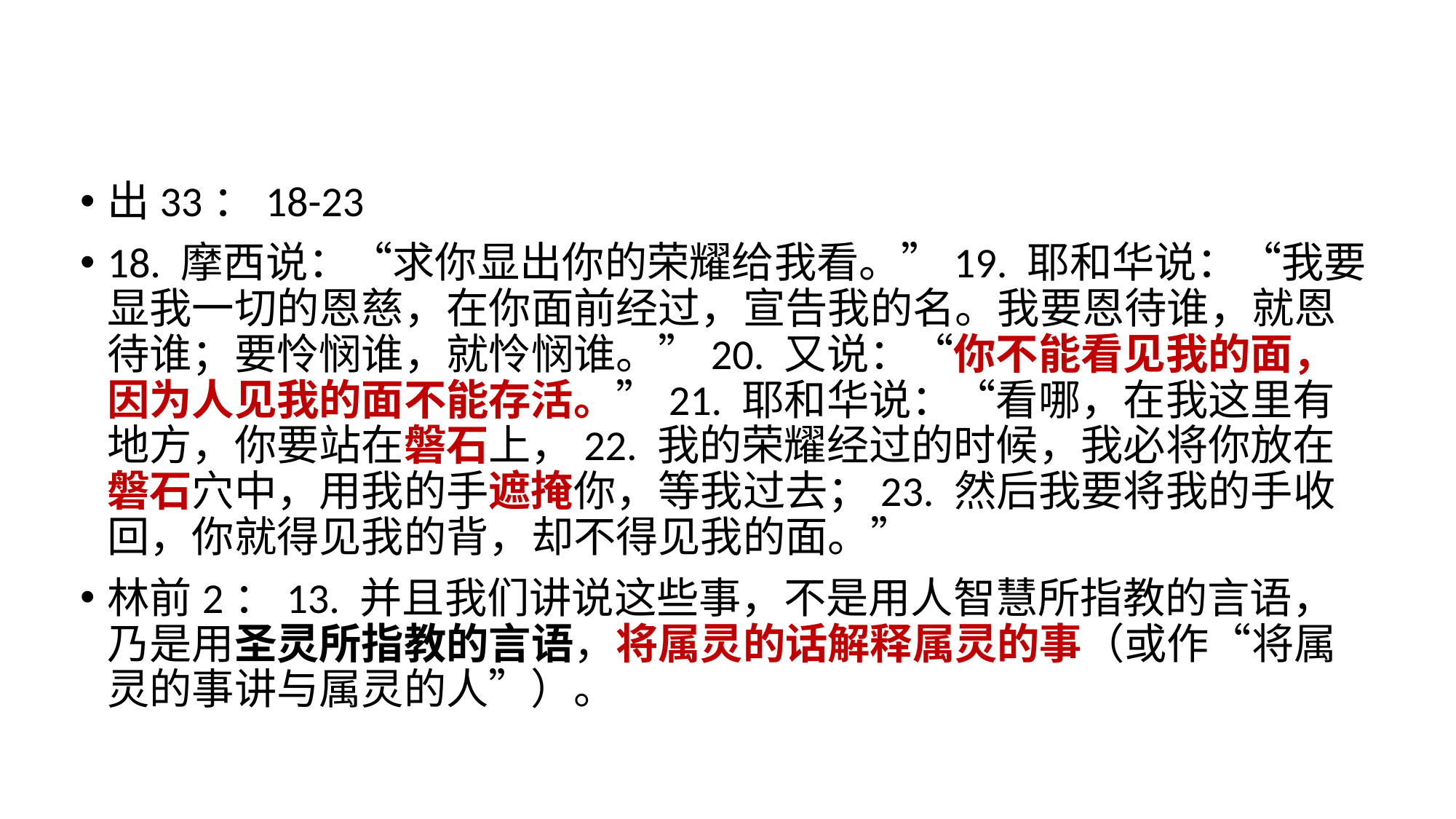

出33：18-23
18. 摩西说：“求你显出你的荣耀给我看。”19. 耶和华说：“我要显我一切的恩慈，在你面前经过，宣告我的名。我要恩待谁，就恩待谁；要怜悯谁，就怜悯谁。”20. 又说：“你不能看见我的面，因为人见我的面不能存活。”21. 耶和华说：“看哪，在我这里有地方，你要站在磐石上，22. 我的荣耀经过的时候，我必将你放在磐石穴中，用我的手遮掩你，等我过去；23. 然后我要将我的手收回，你就得见我的背，却不得见我的面。”
林前2：13. 并且我们讲说这些事，不是用人智慧所指教的言语，乃是用圣灵所指教的言语，将属灵的话解释属灵的事（或作“将属灵的事讲与属灵的人”）。